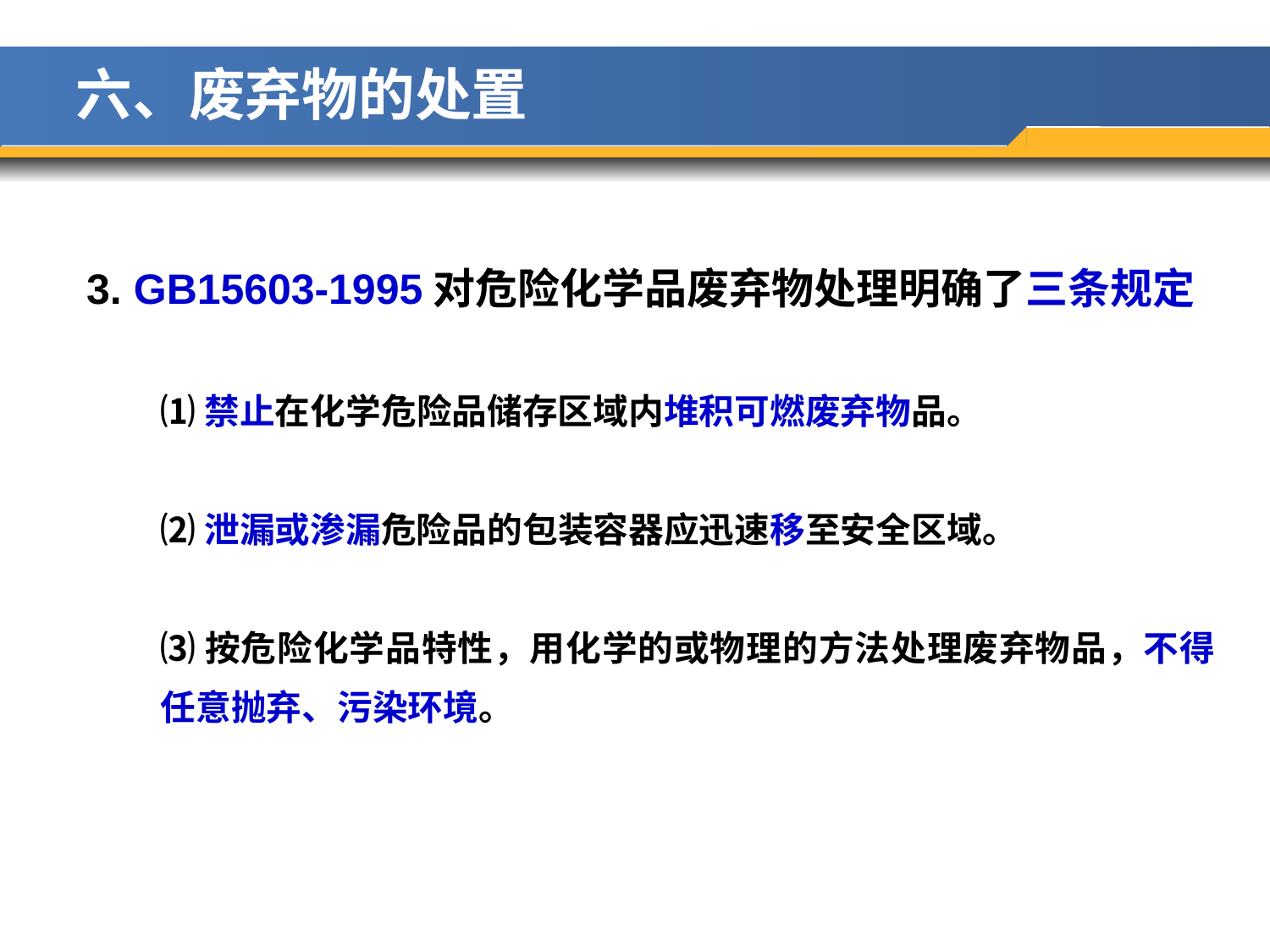

六、废弃物的处置

3. GB15603-1995对危险化学品废弃物处理明确了三条规定

⑴禁止在化学危险品储存区域内堆积可燃废弃物品。

⑵泄漏或渗漏危险品的包装容器应迅速移至安全区域。

⑶按危险化学品特性，用化学的或物理的方法处理废弃物品，不得任意抛弃、污染环境。